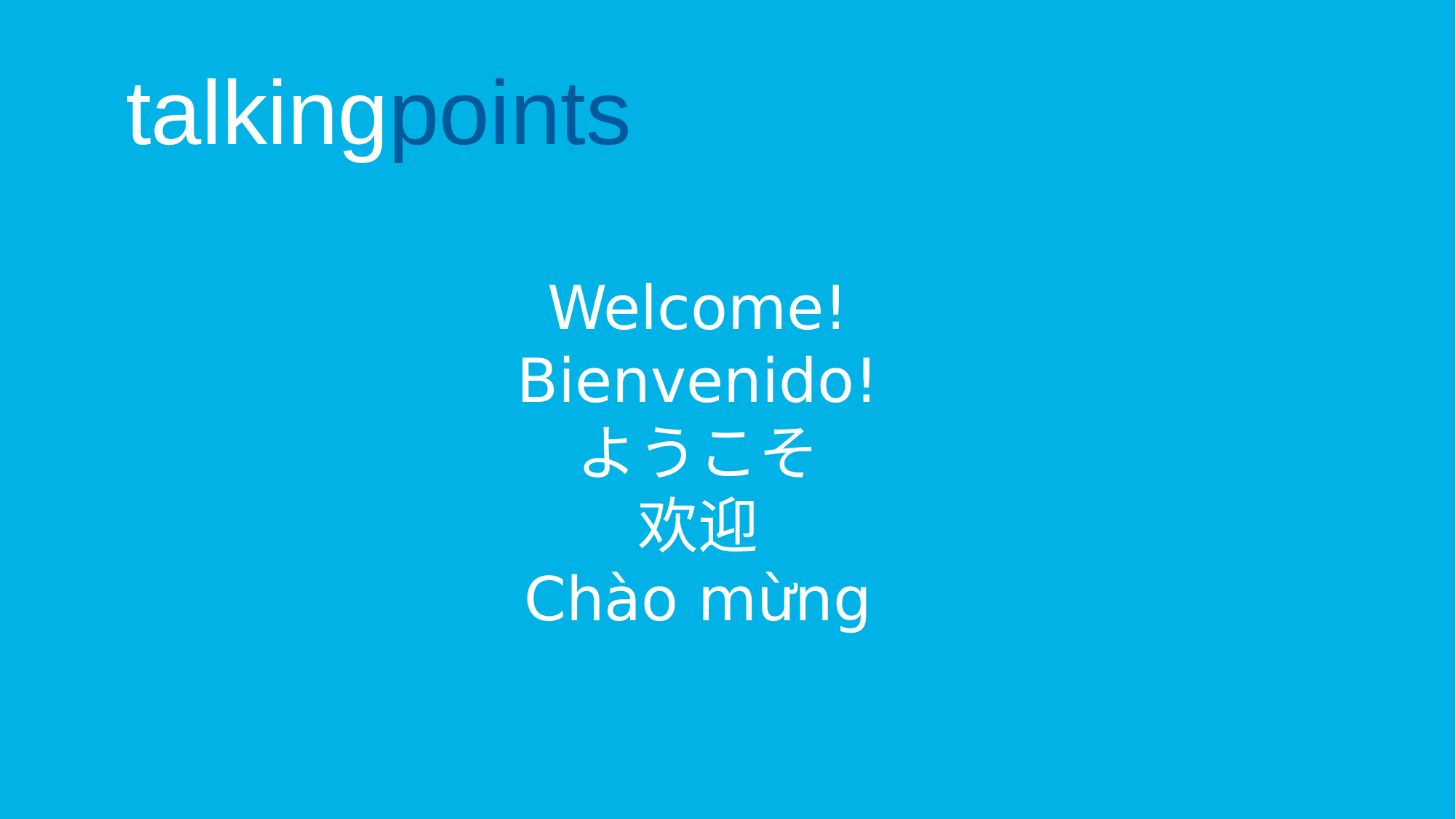

talkingpoints
Welcome!
Bienvenido!
ようこそ
欢迎
Chào mừng